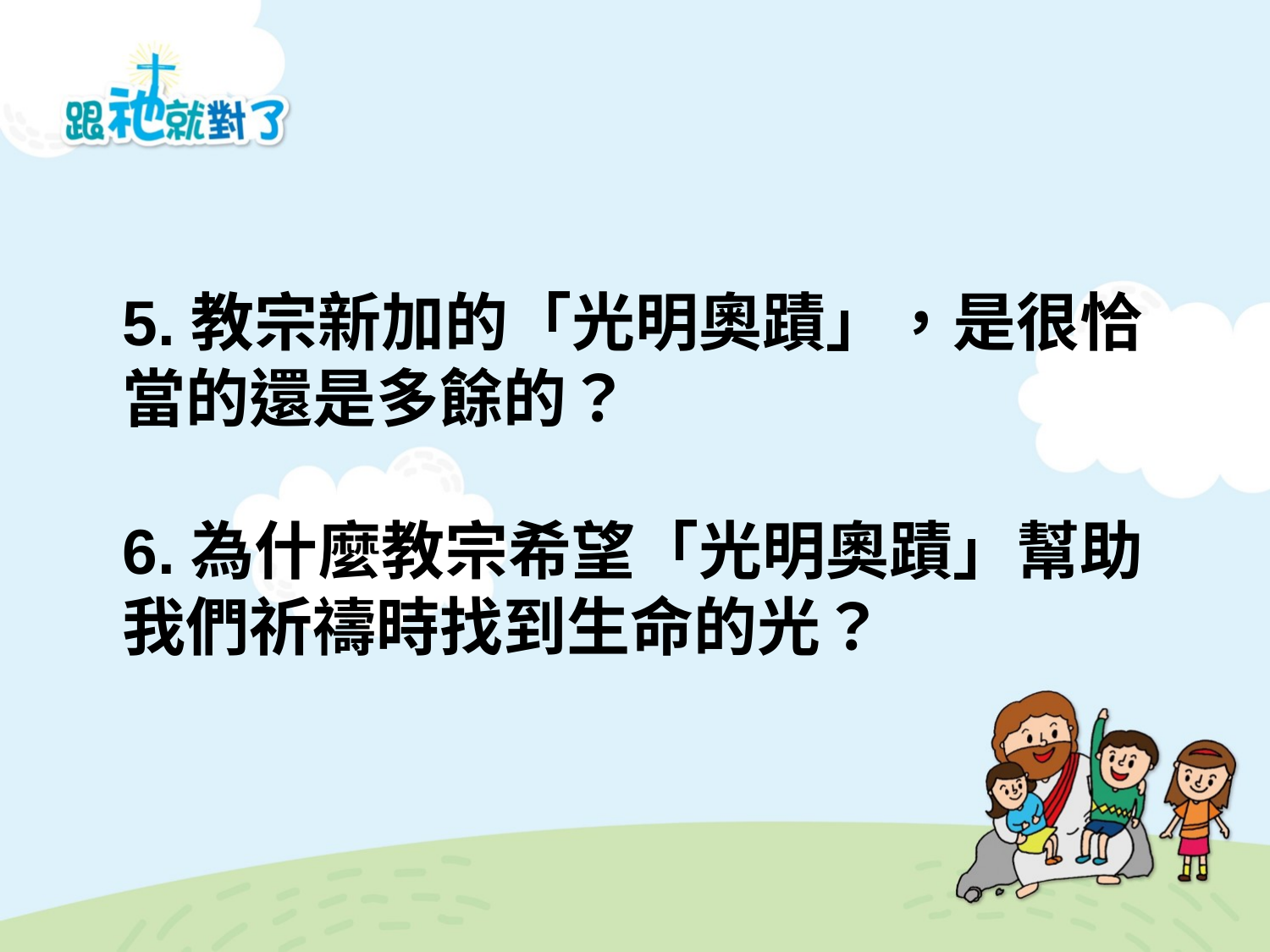

5.教宗新加的「光明奧蹟」，是很恰當的還是多餘的？

6.為什麼教宗希望「光明奧蹟」幫助我們祈禱時找到生命的光？